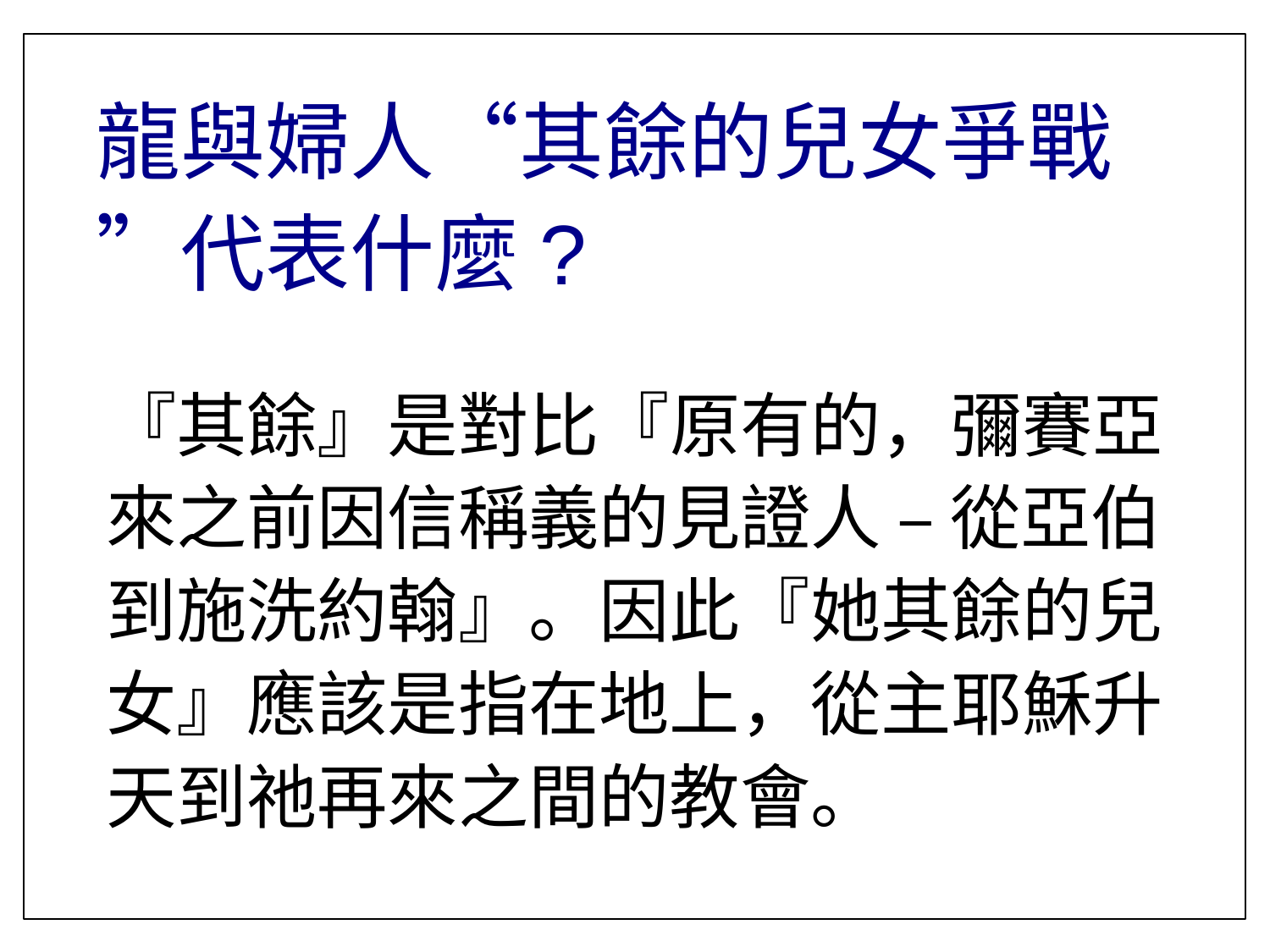

龍與婦人“其餘的兒女爭戰”代表什麼?
『其餘』是對比『原有的，彌賽亞來之前因信稱義的見證人 – 從亞伯到施洗約翰』。因此『她其餘的兒女』應該是指在地上，從主耶穌升天到祂再來之間的教會。